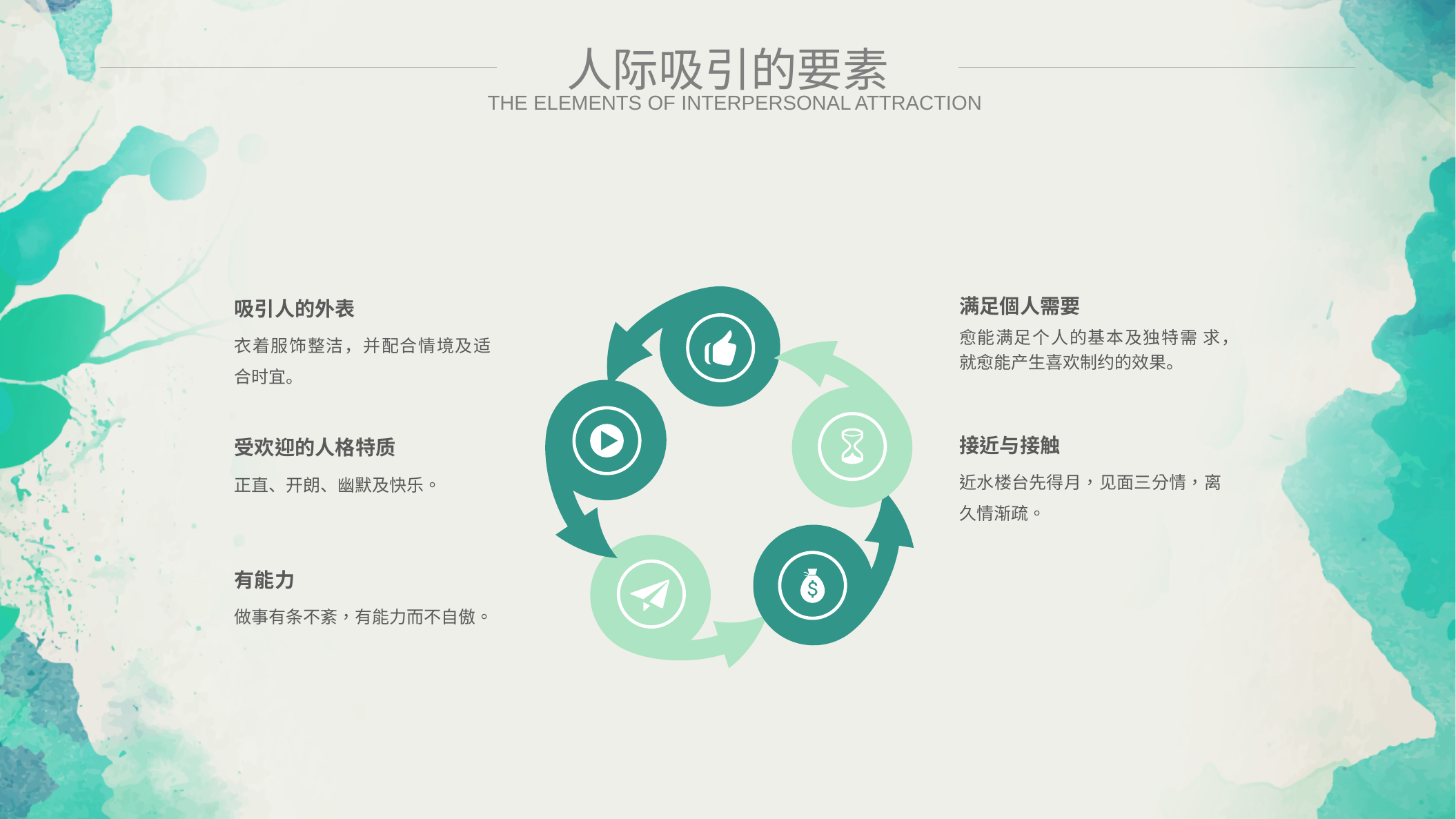

人际吸引的要素
THE ELEMENTS OF INTERPERSONAL ATTRACTION

满足個人需要
吸引人的外表
愈能满足个人的基本及独特需 求，就愈能产生喜欢制约的效果。
衣着服饰整洁，并配合情境及适  合时宜。

接近与接触
受欢迎的人格特质
近水楼台先得月，见面三分情，离久情渐疏。
正直、开朗、幽默及快乐。

有能力
做事有条不紊，有能力而不自傲。